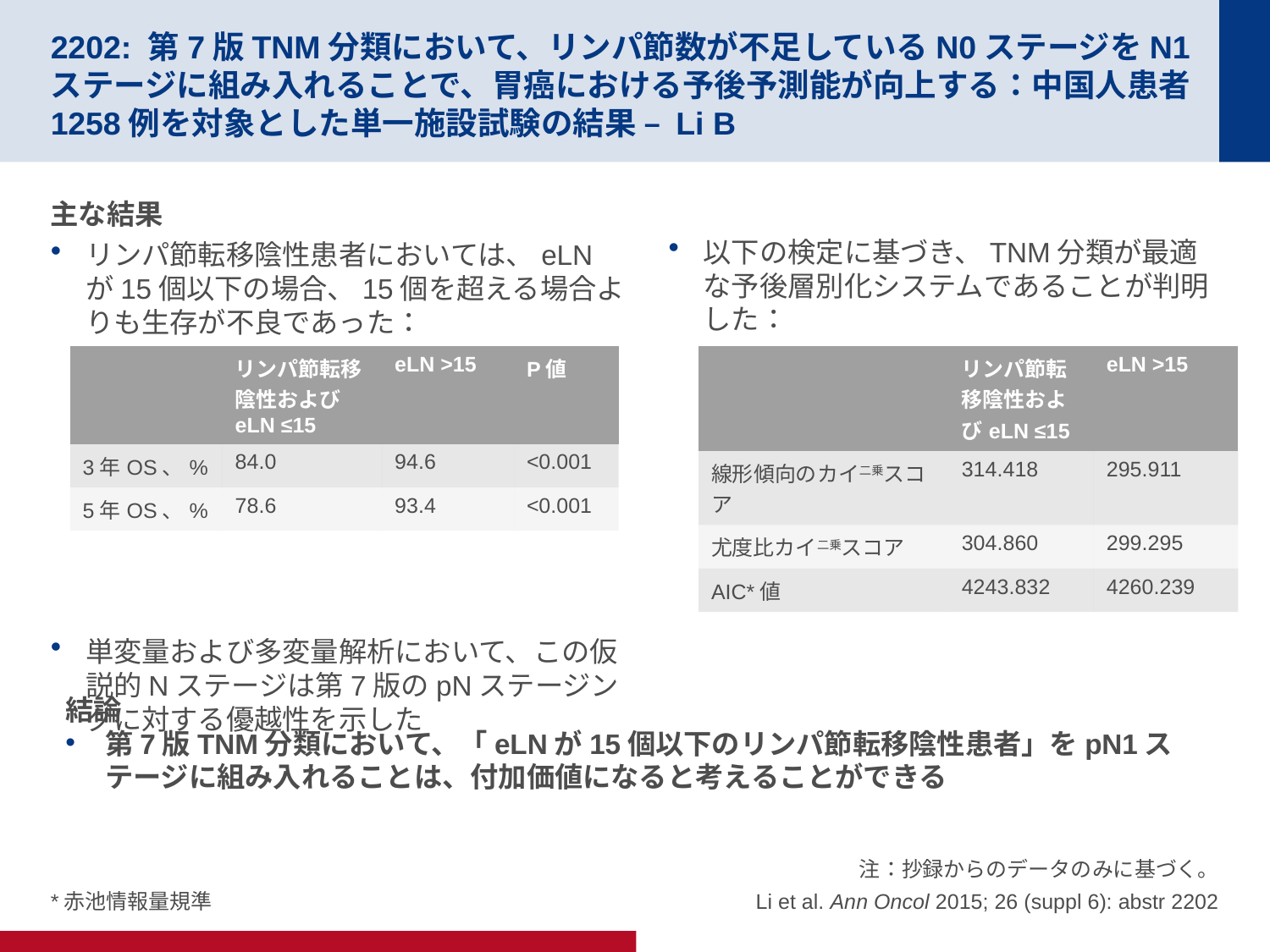

# 2202: 第7版TNM分類において、リンパ節数が不足しているN0ステージをN1ステージに組み入れることで、胃癌における予後予測能が向上する：中国人患者1258例を対象とした単一施設試験の結果 – Li B
主な結果
リンパ節転移陰性患者においては、eLNが15個以下の場合、15個を超える場合よりも生存が不良であった：

単変量および多変量解析において、この仮説的Nステージは第7版のpNステージングに対する優越性を示した

以下の検定に基づき、TNM分類が最適な予後層別化システムであることが判明した：
|  | リンパ節転移陰性およびeLN ≤15 | eLN >15 | P値 |
| --- | --- | --- | --- |
| 3年OS、% | 84.0 | 94.6 | <0.001 |
| 5年OS、% | 78.6 | 93.4 | <0.001 |
|  | リンパ節転移陰性およびeLN ≤15 | eLN >15 |
| --- | --- | --- |
| 線形傾向のカイ二乗スコア | 314.418 | 295.911 |
| 尤度比カイ二乗スコア | 304.860 | 299.295 |
| AIC\*値 | 4243.832 | 4260.239 |
結論
第7版TNM分類において、「eLNが15個以下のリンパ節転移陰性患者」をpN1ステージに組み入れることは、付加価値になると考えることができる
*赤池情報量規準
注：抄録からのデータのみに基づく。
Li et al. Ann Oncol 2015; 26 (suppl 6): abstr 2202